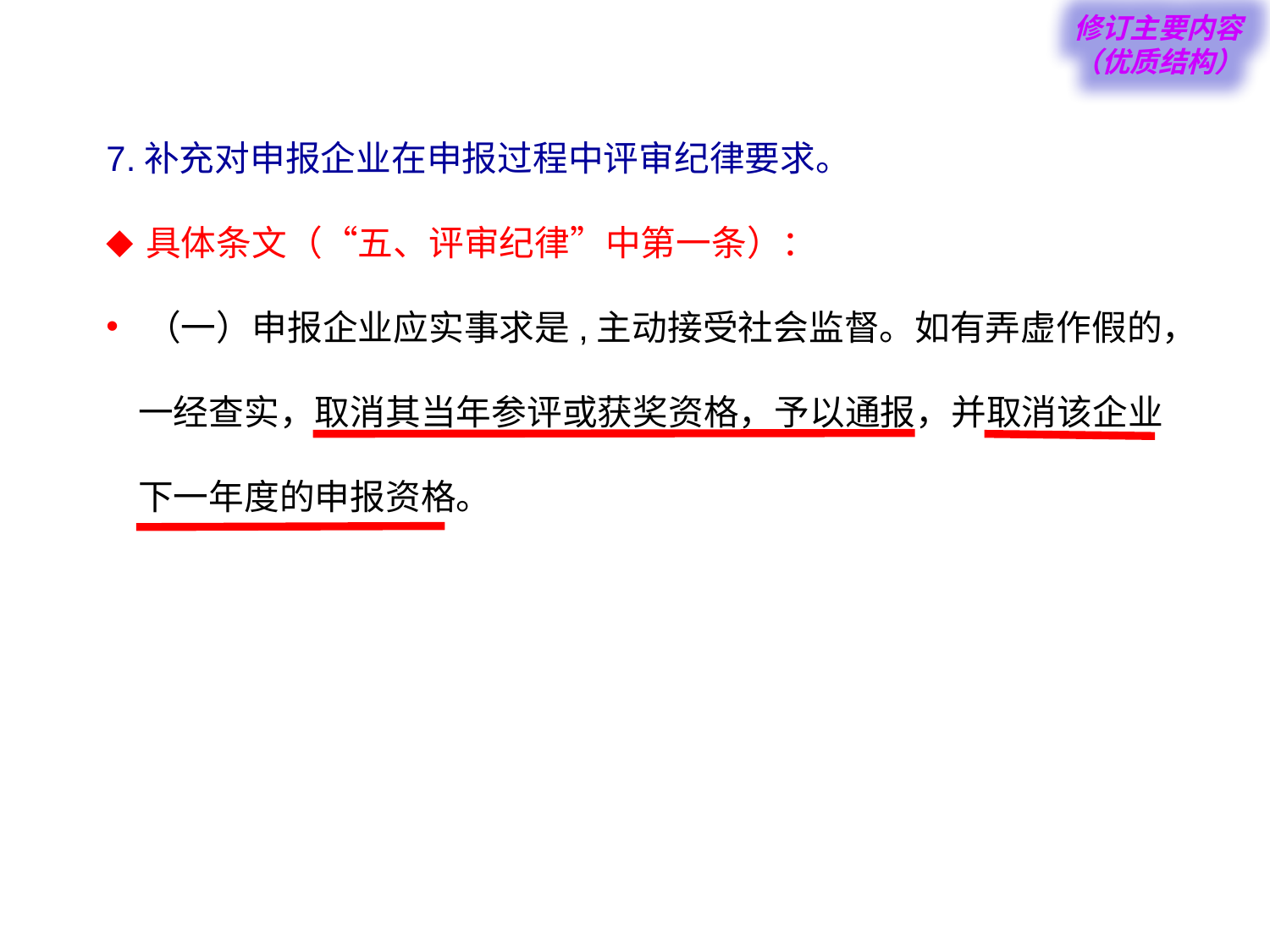

修订主要内容（优质结构）
7.补充对申报企业在申报过程中评审纪律要求。
具体条文（“五、评审纪律”中第一条）：
（一）申报企业应实事求是,主动接受社会监督。如有弄虚作假的，
   一经查实，取消其当年参评或获奖资格，予以通报，并取消该企业
   下一年度的申报资格。